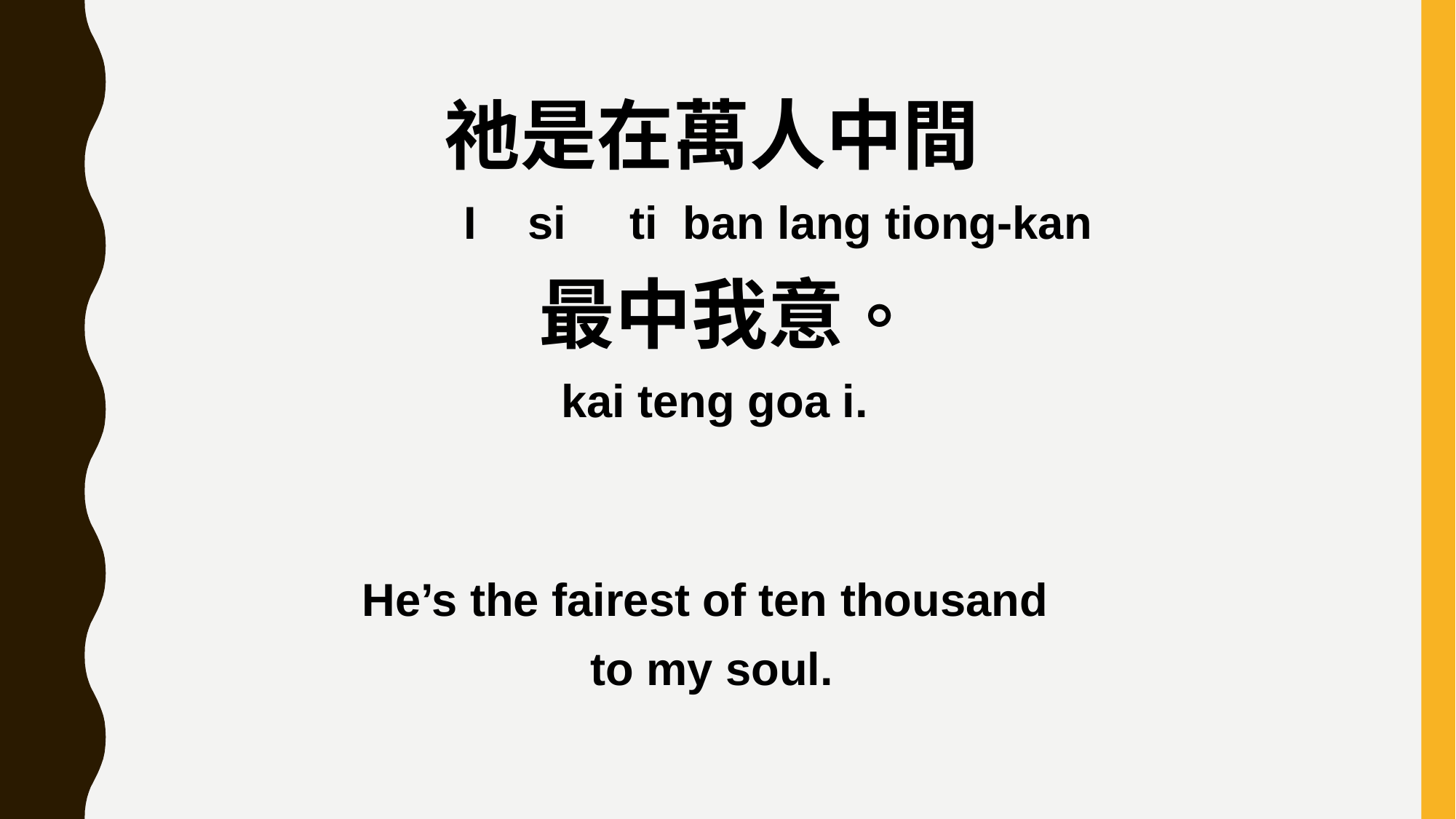

祂是在萬人中間
                        I    si     ti  ban lang tiong-kan
 最中我意。
                              kai teng goa i.

He’s the fairest of ten thousand
to my soul.